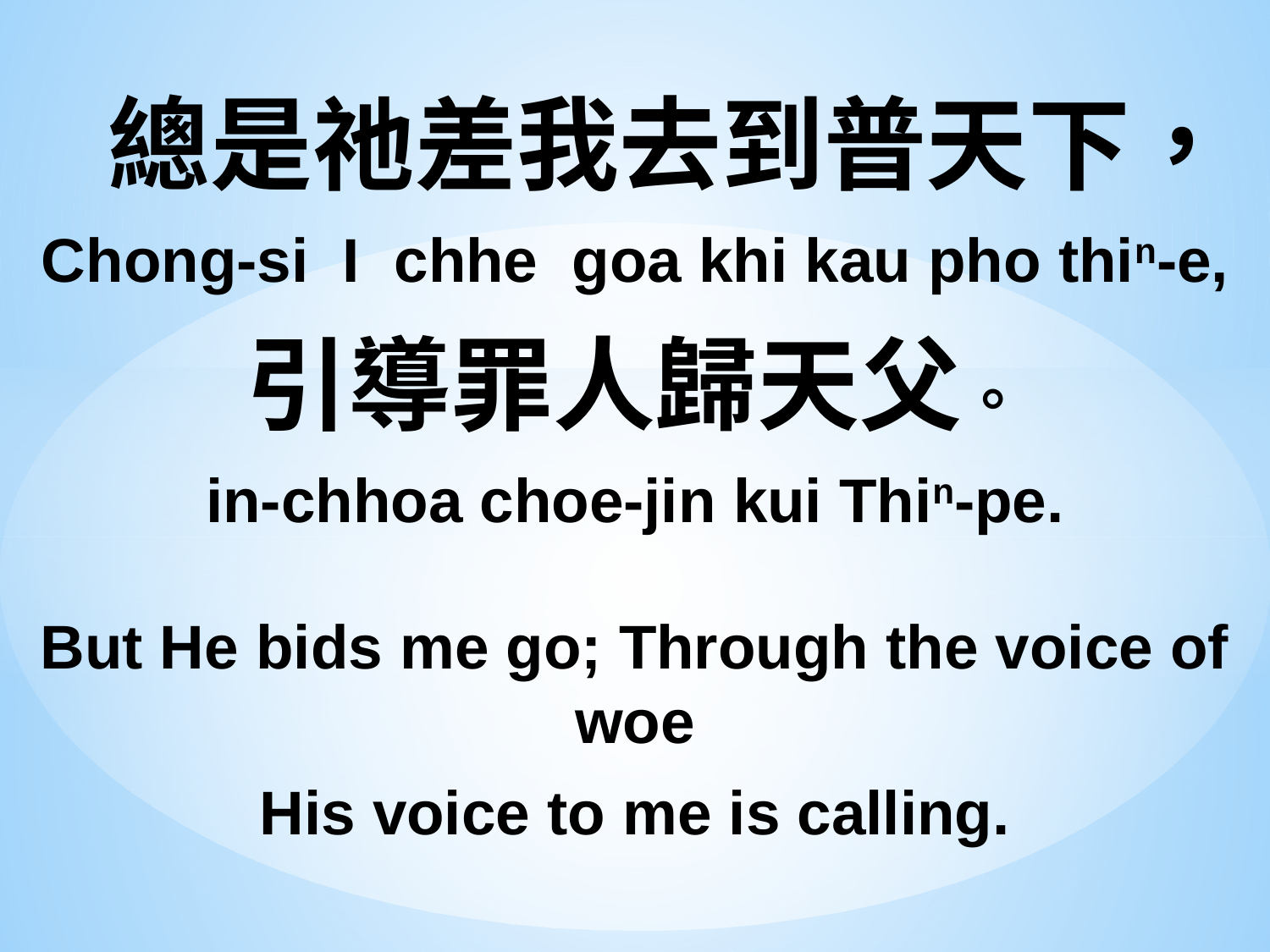

總是祂差我去到普天下，
Chong-si  I  chhe  goa khi kau pho thin-e,
引導罪人歸天父。
in-chhoa choe-jin kui Thin-pe.

But He bids me go; Through the voice of woe
His voice to me is calling.